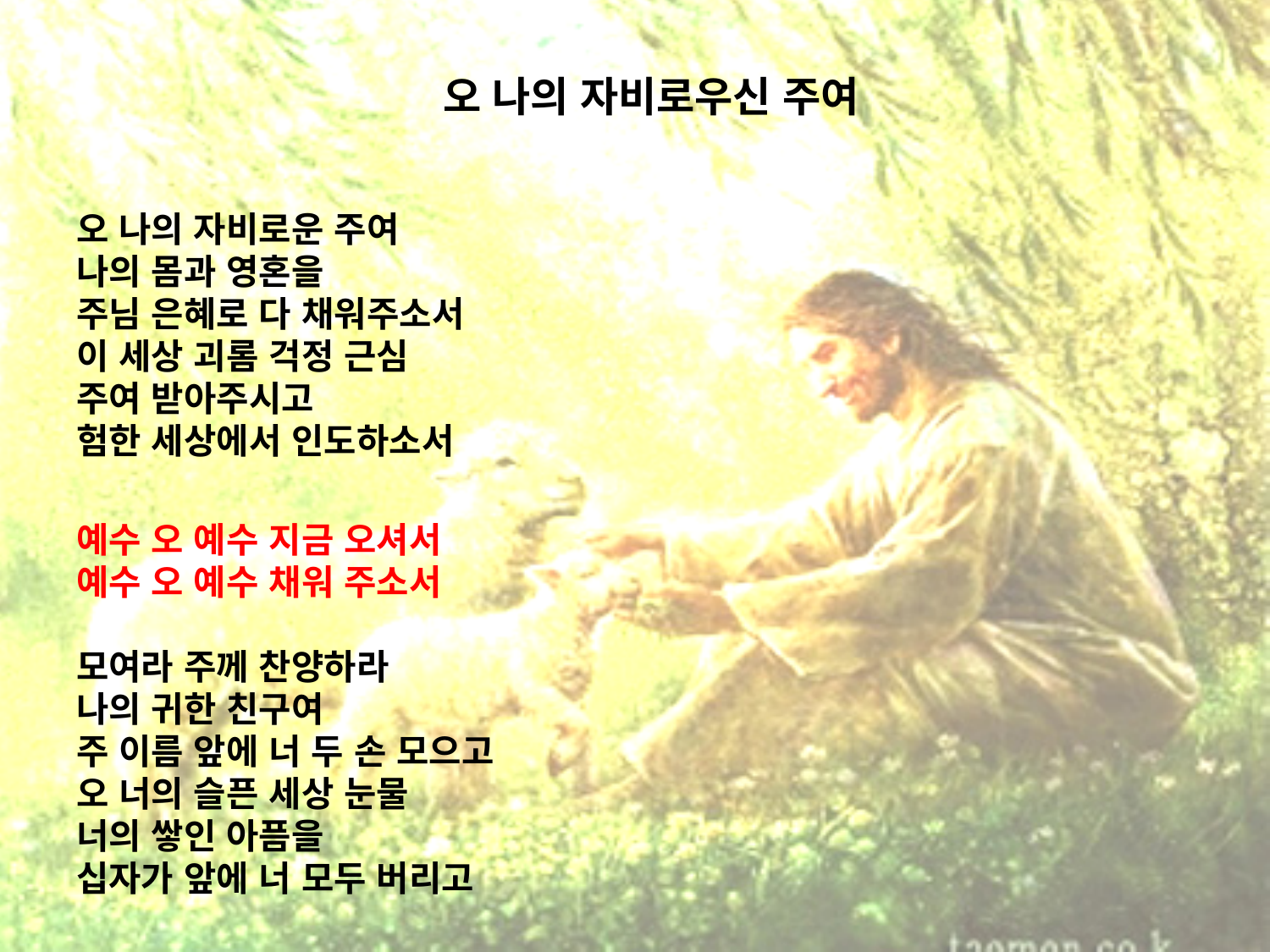

# 오 나의 자비로우신 주여
오 나의 자비로운 주여
나의 몸과 영혼을
주님 은혜로 다 채워주소서
이 세상 괴롬 걱정 근심
주여 받아주시고
험한 세상에서 인도하소서

예수 오 예수 지금 오셔서
예수 오 예수 채워 주소서
모여라 주께 찬양하라
나의 귀한 친구여
주 이름 앞에 너 두 손 모으고
오 너의 슬픈 세상 눈물
너의 쌓인 아픔을
십자가 앞에 너 모두 버리고